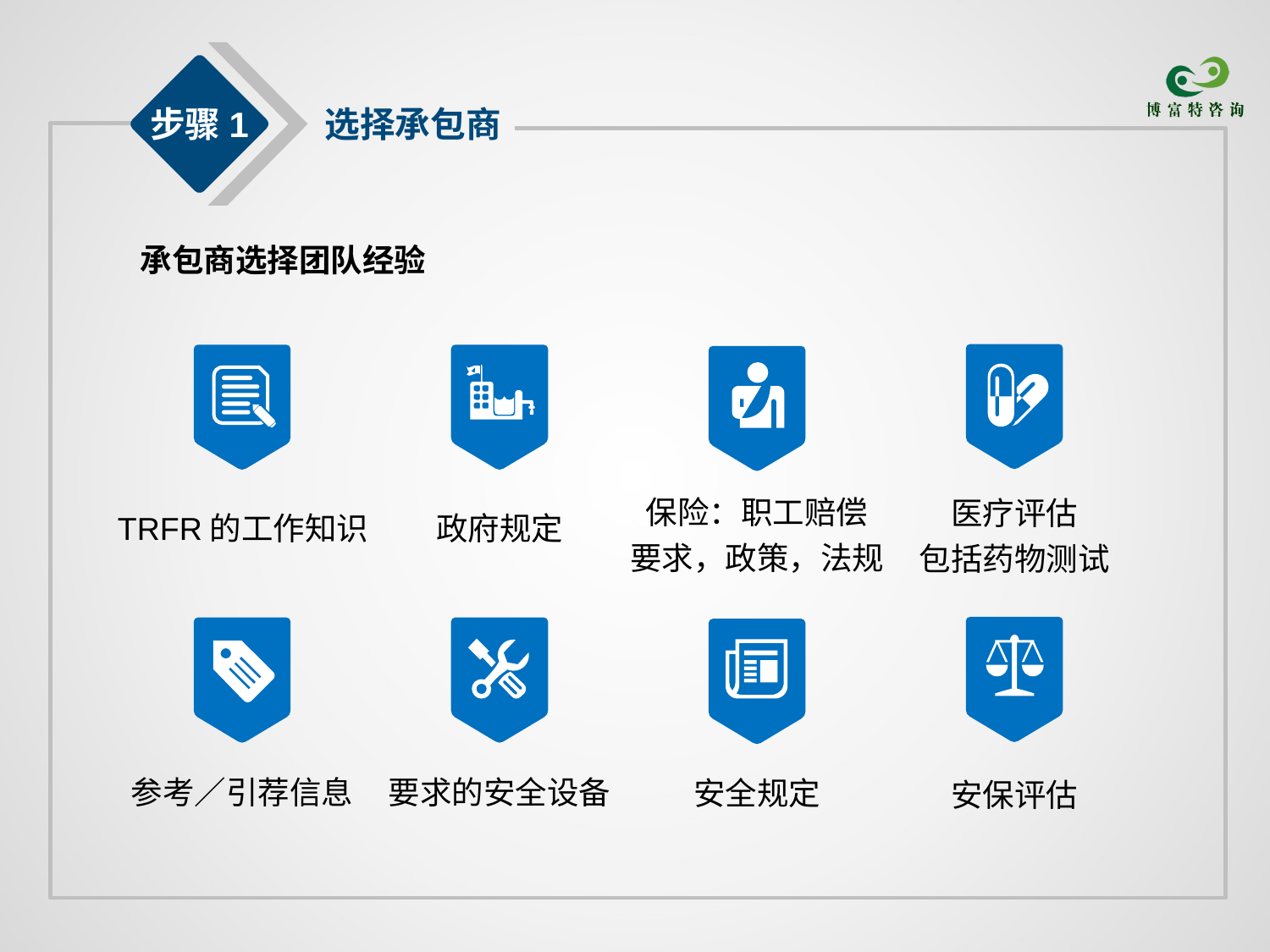

步骤1
选择承包商

# 承包商选择团队经验

保险：职工赔偿
要求，政策，法规
医疗评估
包括药物测试
TRFR的工作知识
政府规定

参考／引荐信息
要求的安全设备
安全规定
安保评估